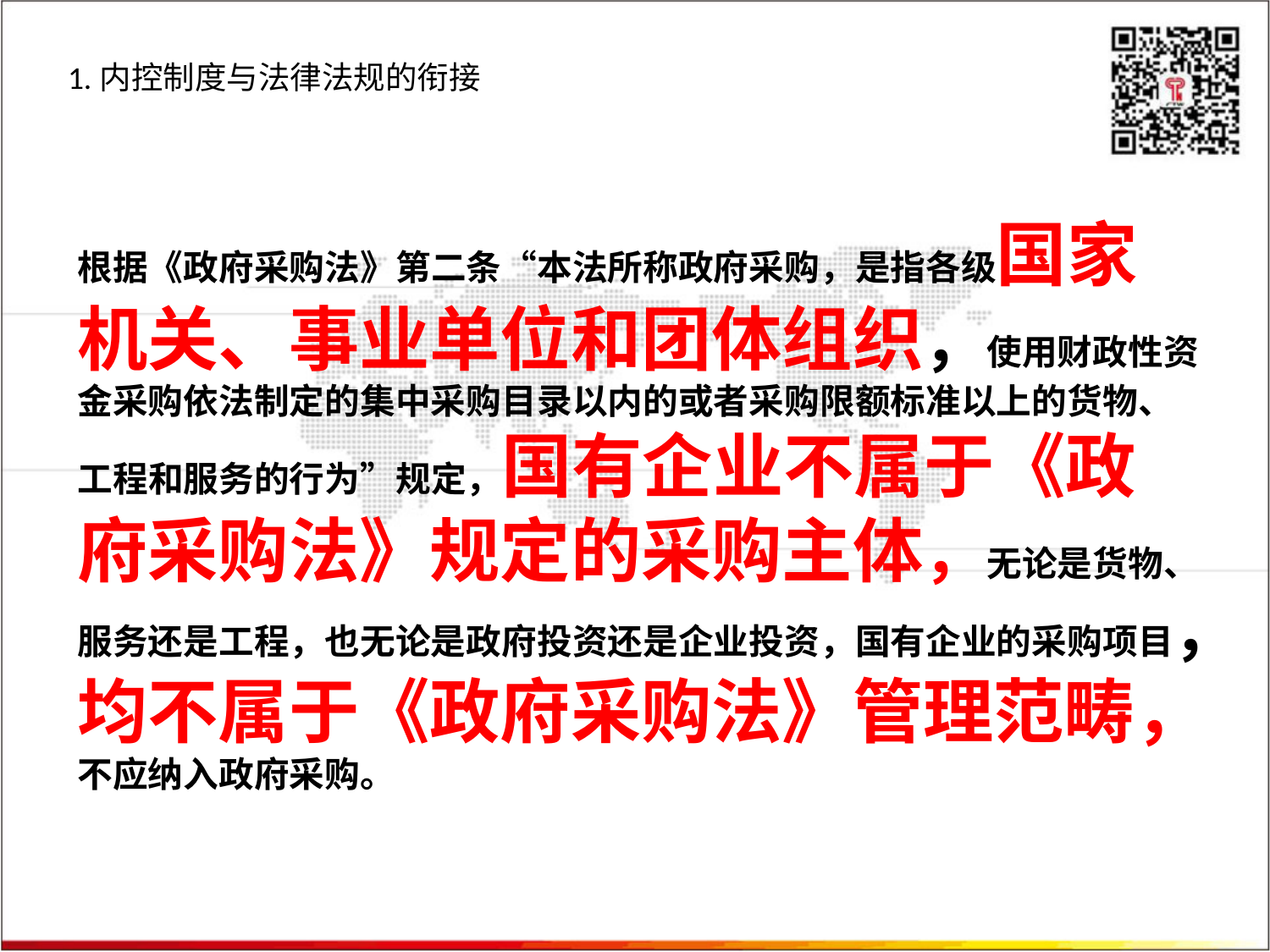

第7章   招标投标争议的解决
1.内控制度与法律法规的衔接标投标争争议的解决
根据《政府采购法》第二条“本法所称政府采购，是指各级国家机关、事业单位和团体组织，使用财政性资金采购依法制定的集中采购目录以内的或者采购限额标准以上的货物、工程和服务的行为”规定，国有企业不属于《政府采购法》规定的采购主体，无论是货物、服务还是工程，也无论是政府投资还是企业投资，国有企业的采购项目，均不属于《政府采购法》管理范畴，不应纳入政府采购。